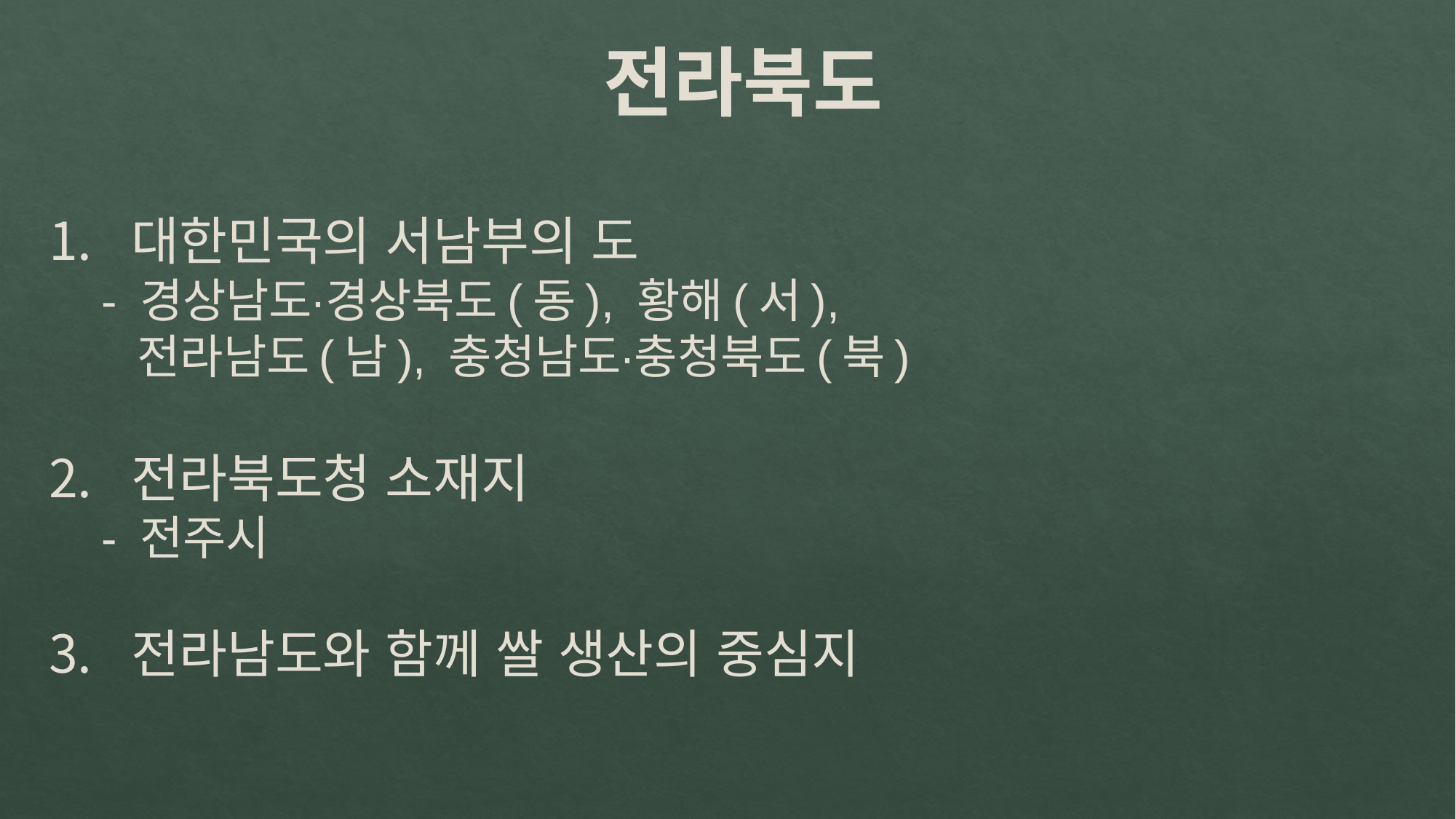

전라북도
대한민국의 서남부의 도
    - 경상남도∙경상북도(동), 황해(서),
      전라남도(남), 충청남도∙충청북도(북)

전라북도청 소재지
    - 전주시

전라남도와 함께 쌀 생산의 중심지